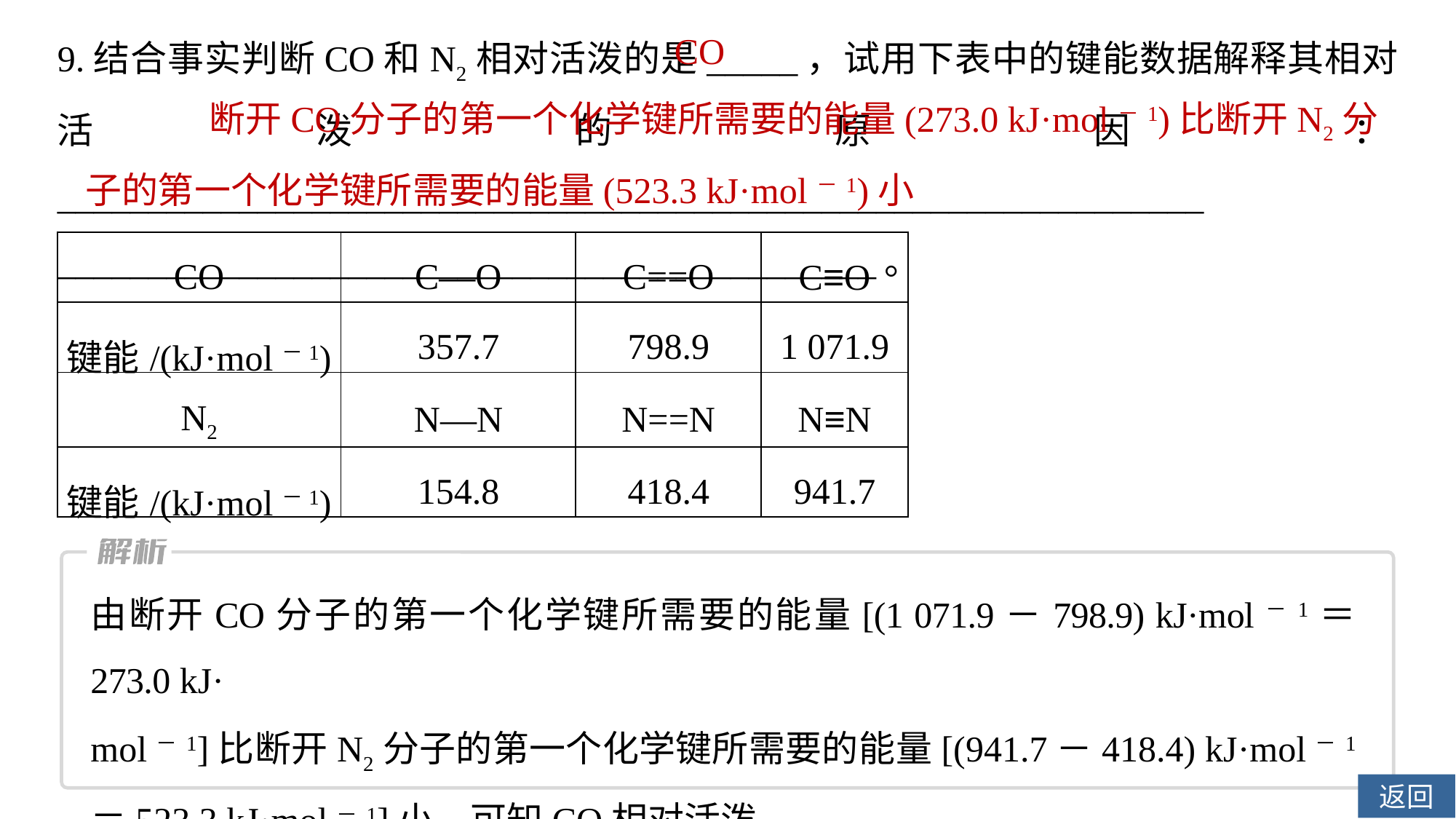

9.结合事实判断CO和N2相对活泼的是_____，试用下表中的键能数据解释其相对活泼的原因：_______________________________________________________________
_____________________________________________。
CO
              断开CO分子的第一个化学键所需要的能量(273.0 kJ·mol－1)比断开N2分子的第一个化学键所需要的能量(523.3 kJ·mol－1)小
| CO | C—O | C==O | C≡O |
| --- | --- | --- | --- |
| 键能/(kJ·mol－1) | 357.7 | 798.9 | 1 071.9 |
| N2 | N—N | N==N | N≡N |
| 键能/(kJ·mol－1) | 154.8 | 418.4 | 941.7 |

由断开CO分子的第一个化学键所需要的能量[(1 071.9－798.9) kJ·mol－1＝273.0 kJ·
mol－1]比断开N2分子的第一个化学键所需要的能量[(941.7－418.4) kJ·mol－1＝523.3 kJ·mol－1]小，可知CO相对活泼。
返回